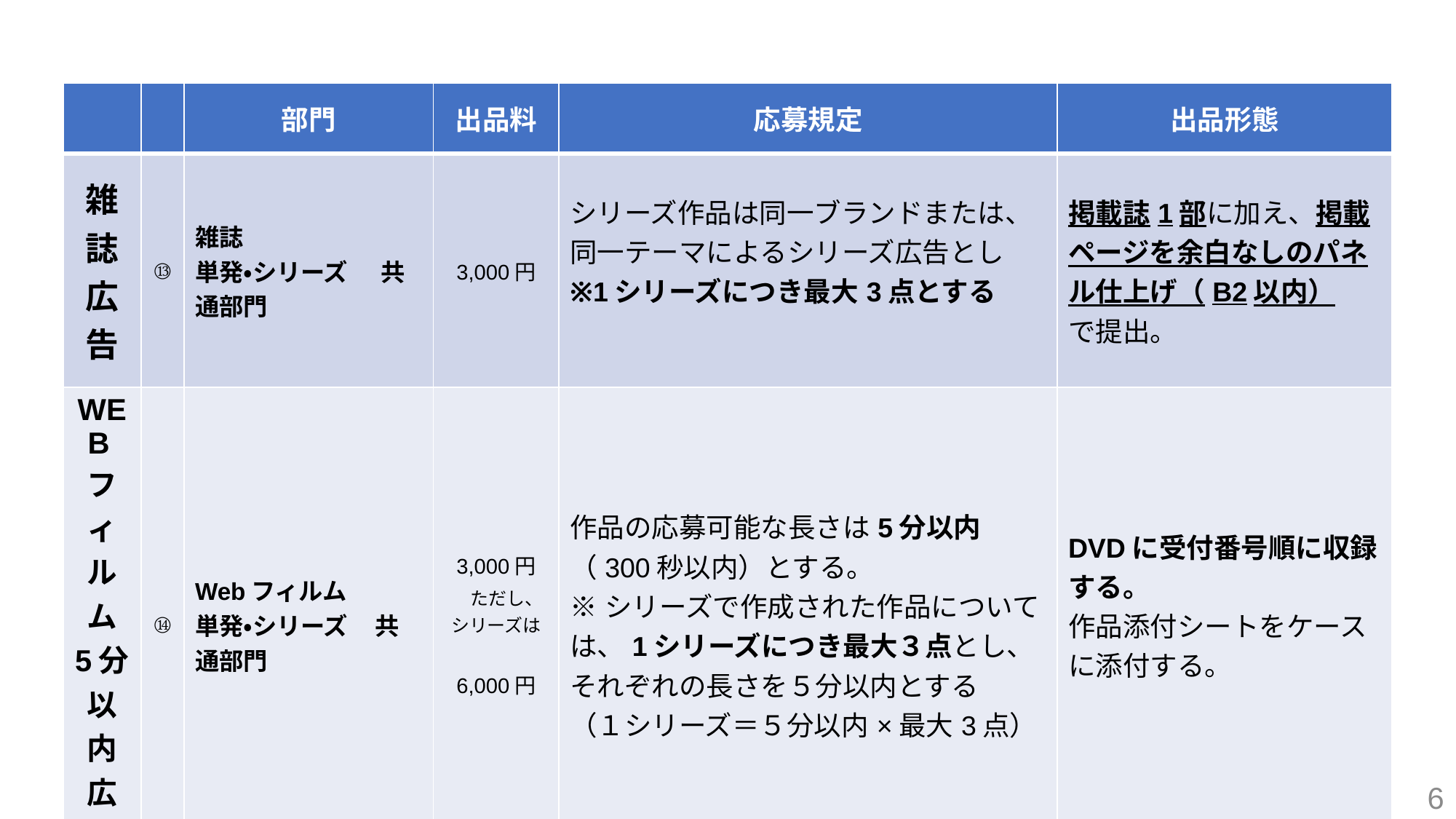

|  |  | 部門 | 出品料 | 応募規定 | 出品形態 |
| --- | --- | --- | --- | --- | --- |
| 雑誌広告 | ⑬ | 雑誌 単発・シリーズ 共通部門 | 3,000円 | シリーズ作品は同一ブランドまたは、同一テーマによるシリーズ広告とし ※1シリーズにつき最大3点とする | 掲載誌1部に加え、掲載ページを余白なしのパネル仕上げ（B2以内） で提出。 |
| WEBフィルム 5分以内広告 | ⑭ | Webフィルム 単発・シリーズ 共通部門 | 3,000円 　ただし、シリーズは　　　　6,000円 | 作品の応募可能な長さは5分以内　　（300秒以内）とする。 ※シリーズで作成された作品については、1シリーズにつき最大３点とし、それぞれの長さを５分以内とする　　（１シリーズ＝５分以内×最大3点） | DVDに受付番号順に収録する。 作品添付シートをケースに添付する。 |
6